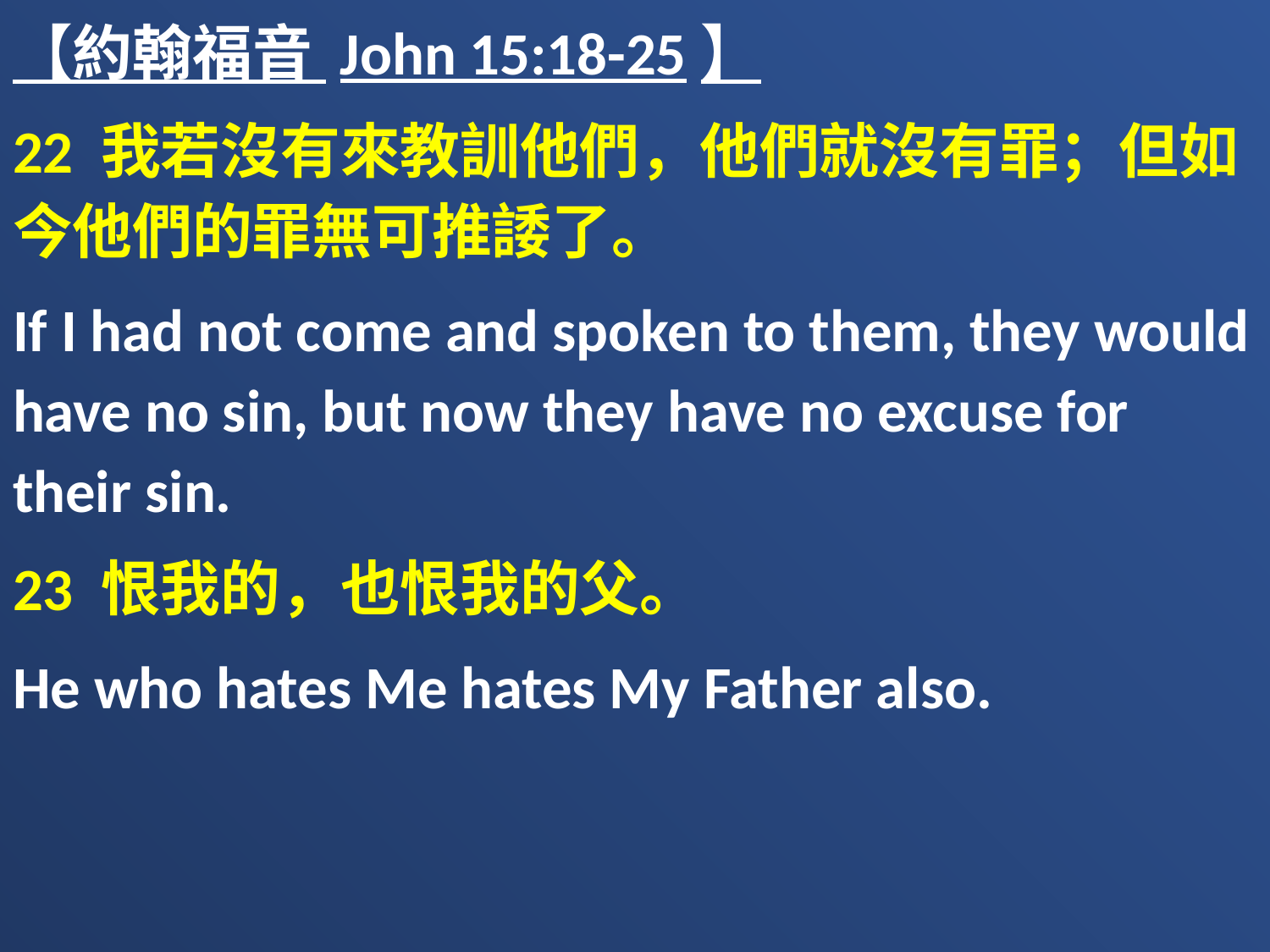

【約翰福音 John 15:18-25】
22 我若沒有來教訓他們，他們就沒有罪；但如今他們的罪無可推諉了。
If I had not come and spoken to them, they would have no sin, but now they have no excuse for their sin.
23 恨我的，也恨我的父。
He who hates Me hates My Father also.